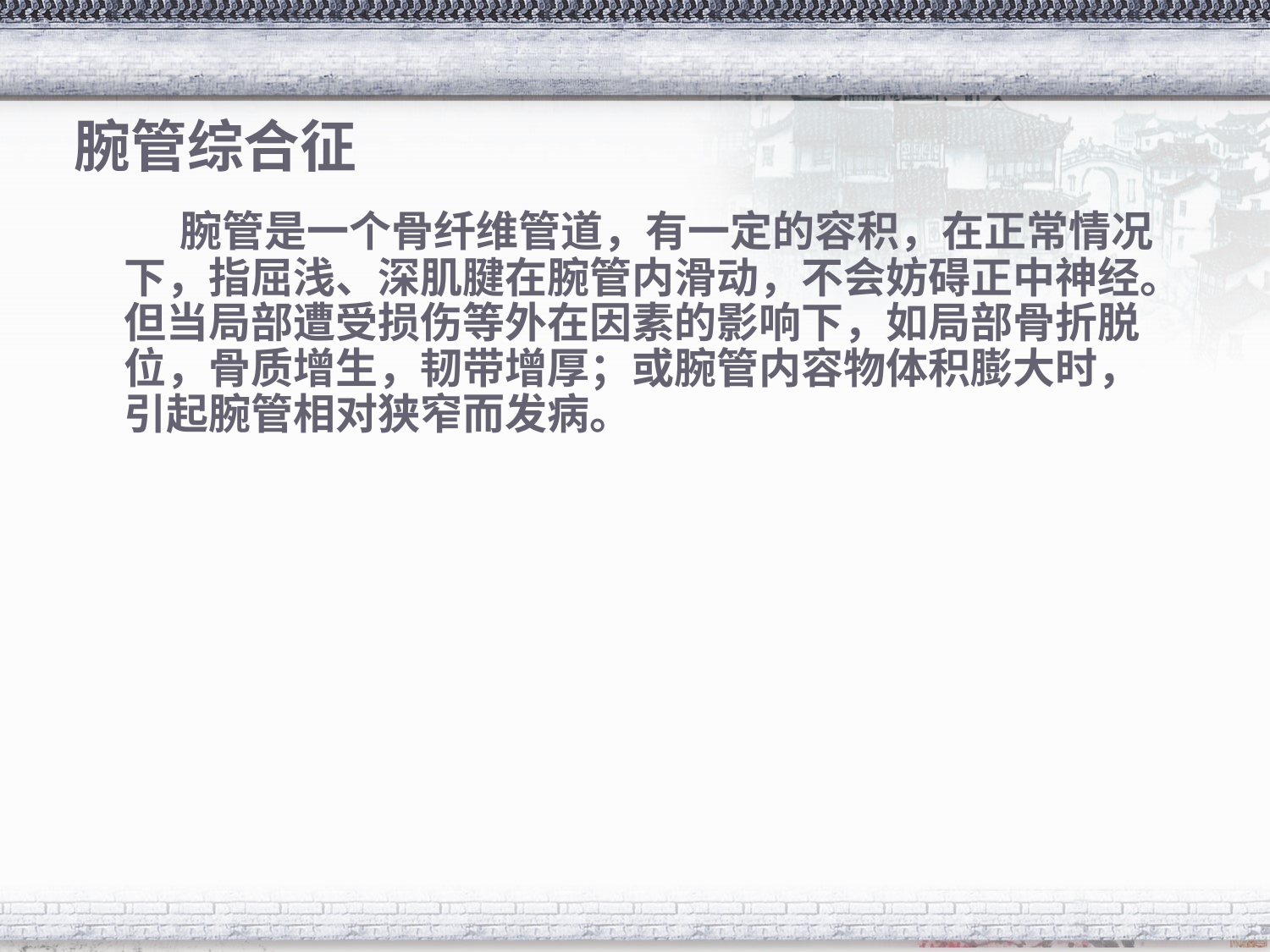

# 腕管综合征
          腕管是一个骨纤维管道，有一定的容积，在正常情况下，指屈浅、深肌腱在腕管内滑动，不会妨碍正中神经。但当局部遭受损伤等外在因素的影响下，如局部骨折脱位，骨质增生，韧带增厚；或腕管内容物体积膨大时，引起腕管相对狭窄而发病。